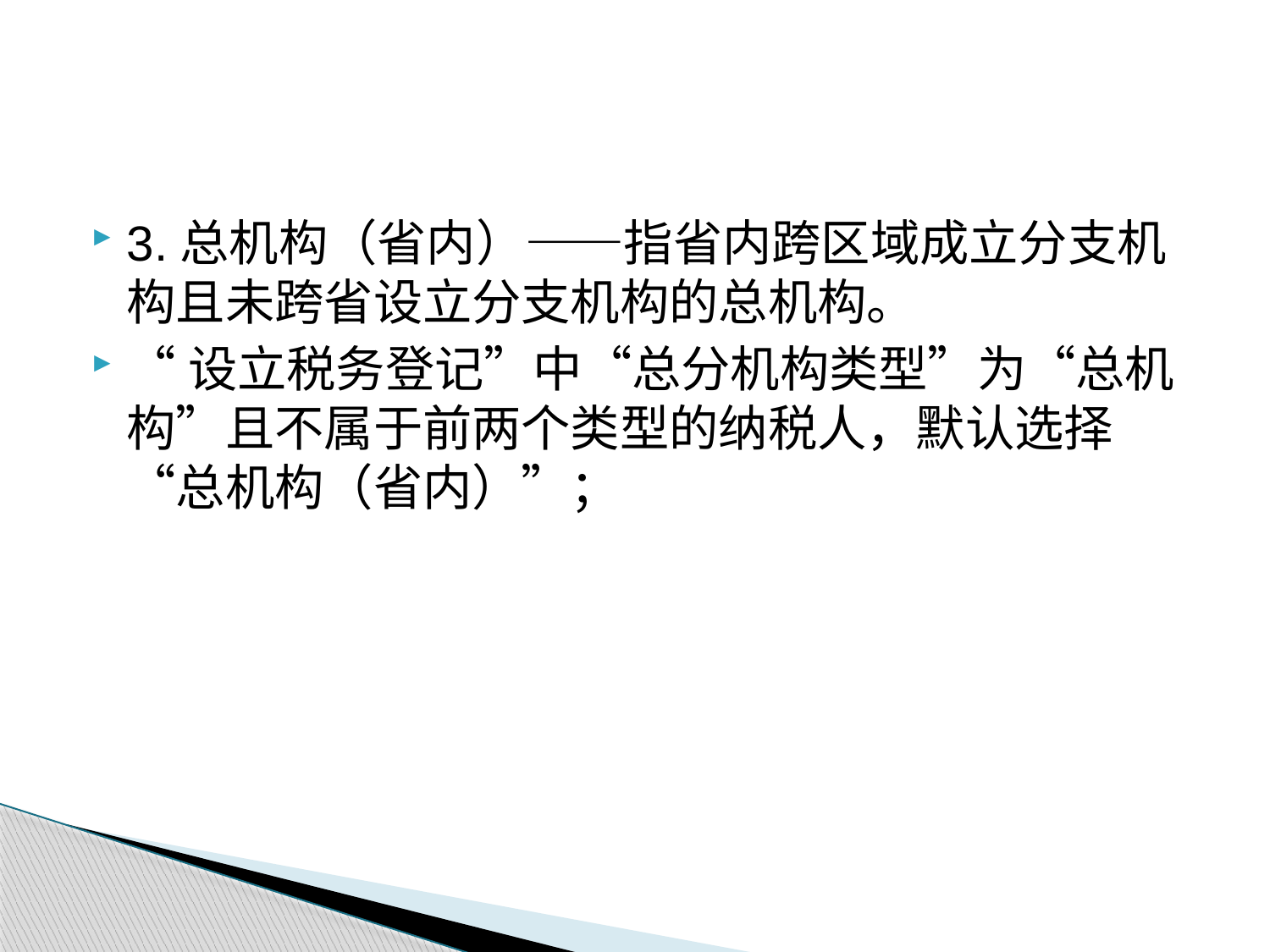

3.总机构（省内）——指省内跨区域成立分支机构且未跨省设立分支机构的总机构。
“设立税务登记”中“总分机构类型”为“总机构”且不属于前两个类型的纳税人，默认选择“总机构（省内）”；